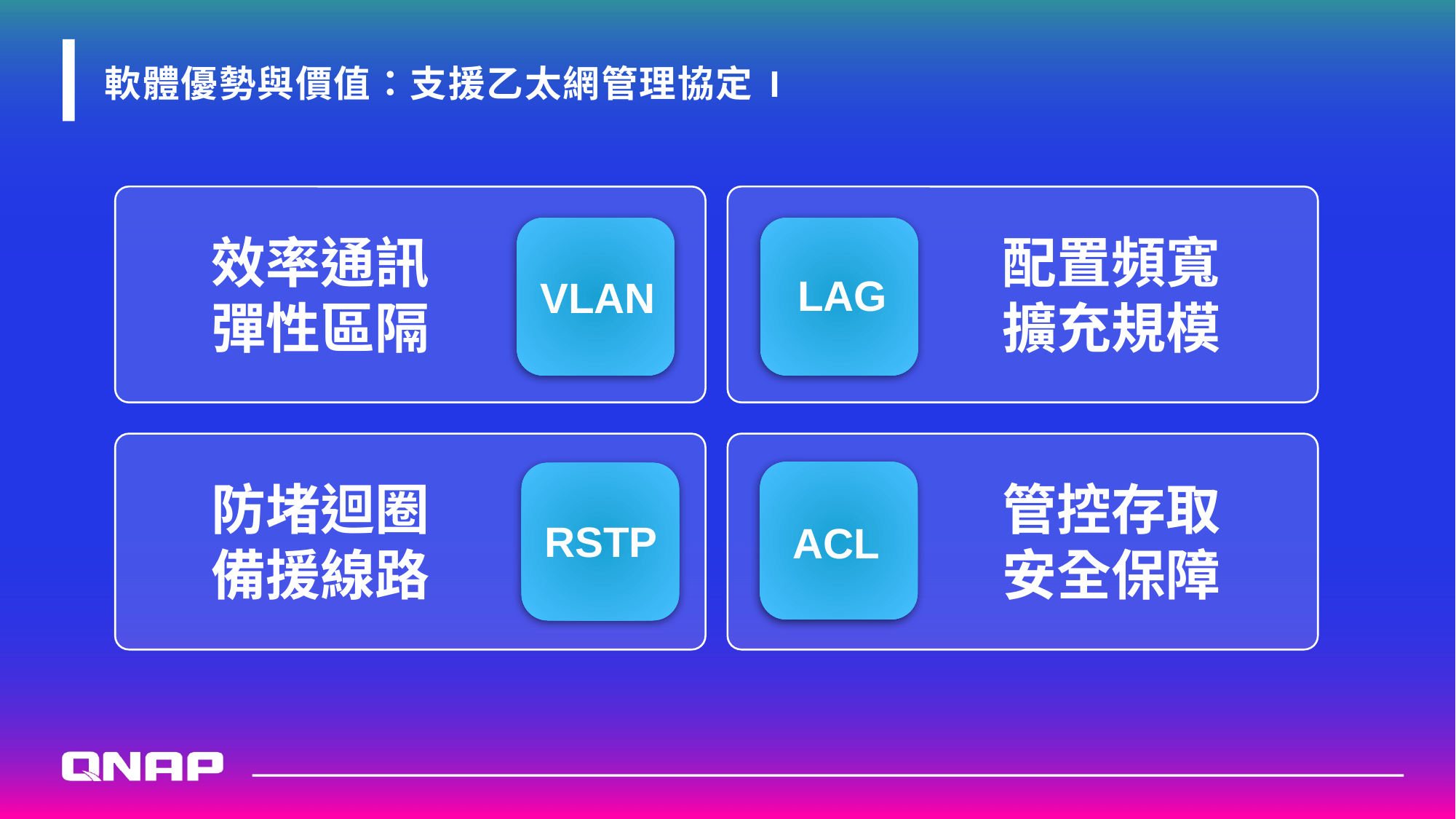

# 軟體優勢與價值：支援乙太網管理協定 I

效率通訊
彈性區隔
配置頻寬
擴充規模
LAG
VLAN

防堵迴圈
備援線路
管控存取
安全保障
RSTP
ACL